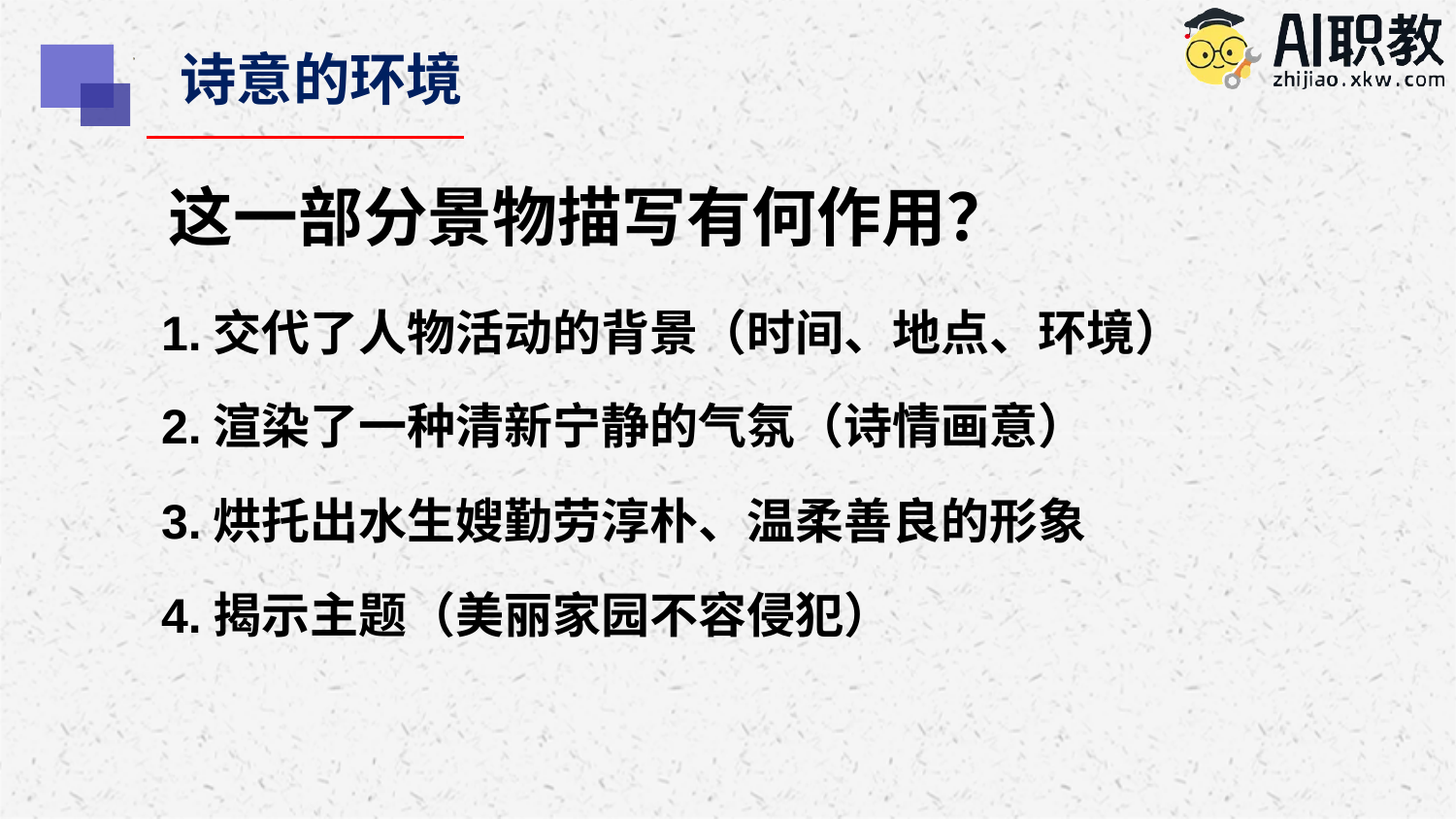

诗意的环境

这一部分景物描写有何作用？
1.交代了人物活动的背景（时间、地点、环境）
2.渲染了一种清新宁静的气氛（诗情画意）
3.烘托出水生嫂勤劳淳朴、温柔善良的形象
4.揭示主题（美丽家园不容侵犯）